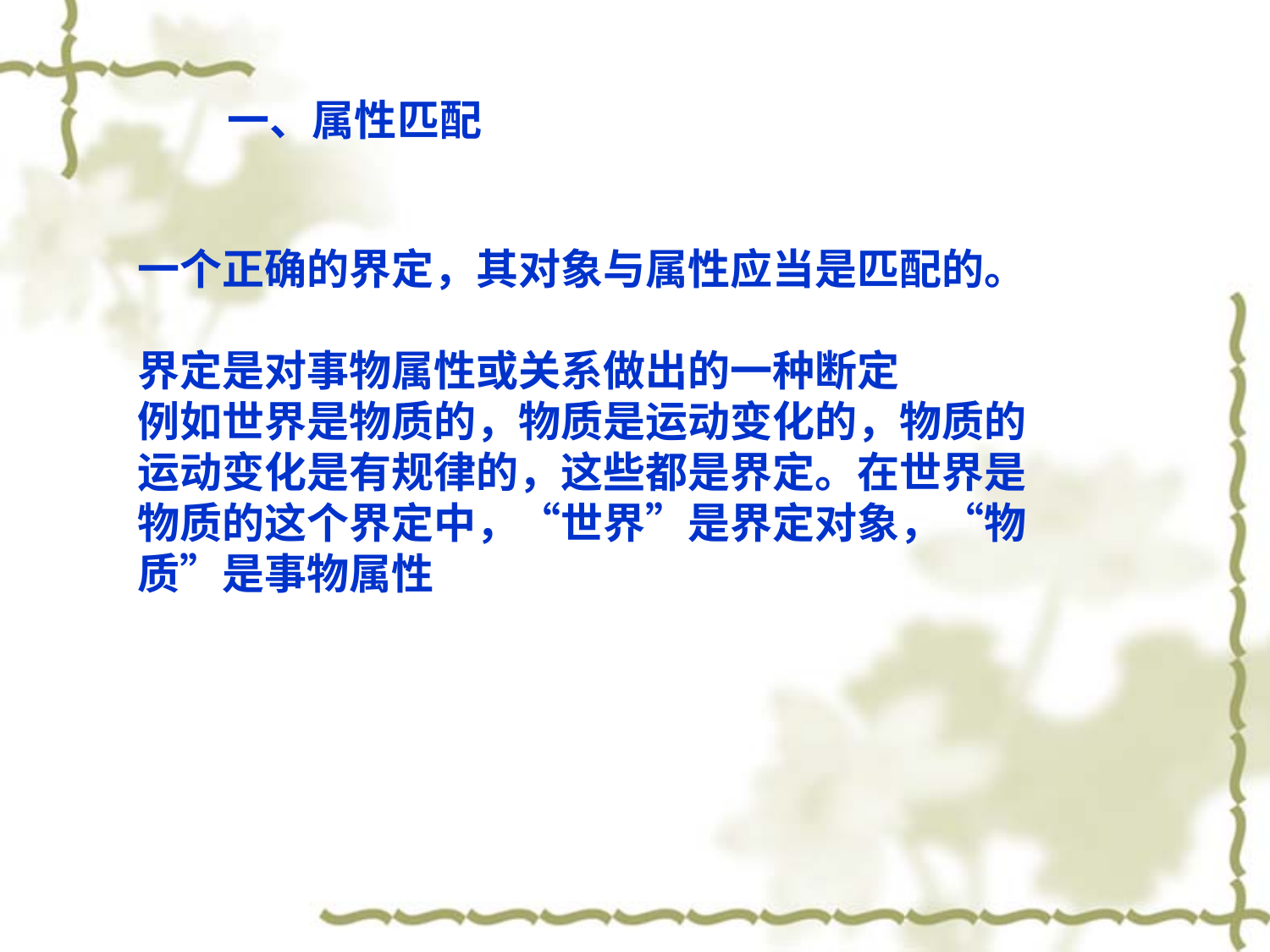

一、属性匹配
一个正确的界定，其对象与属性应当是匹配的。

界定是对事物属性或关系做出的一种断定
例如世界是物质的，物质是运动变化的，物质的运动变化是有规律的，这些都是界定。在世界是物质的这个界定中，“世界”是界定对象，“物质”是事物属性